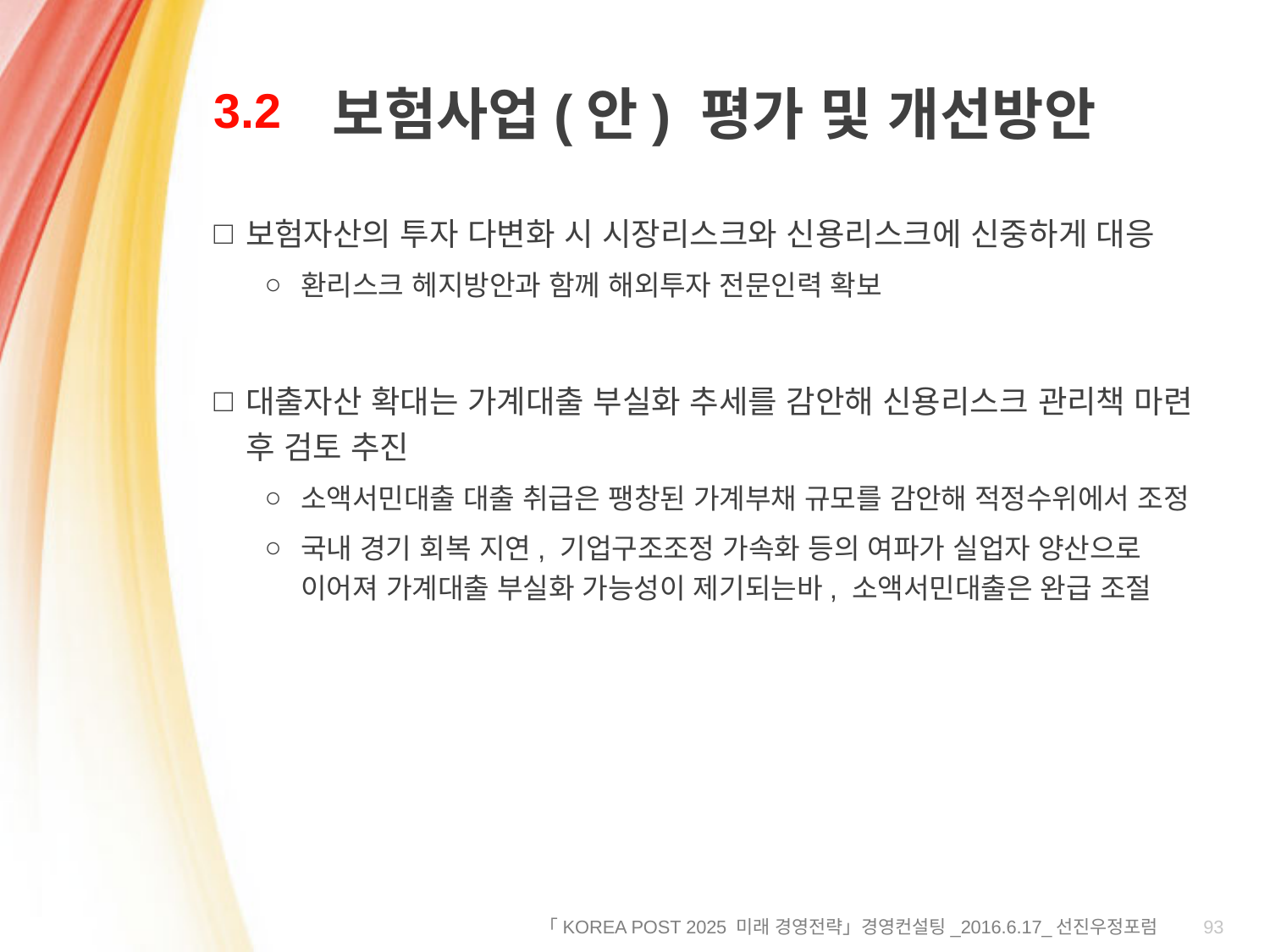

# 3.2
보험사업(안) 평가 및 개선방안
보험자산의 투자 다변화 시 시장리스크와 신용리스크에 신중하게 대응
환리스크 헤지방안과 함께 해외투자 전문인력 확보

대출자산 확대는 가계대출 부실화 추세를 감안해 신용리스크 관리책 마련 후 검토 추진
소액서민대출 대출 취급은 팽창된 가계부채 규모를 감안해 적정수위에서 조정
국내 경기 회복 지연, 기업구조조정 가속화 등의 여파가 실업자 양산으로 이어져 가계대출 부실화 가능성이 제기되는바, 소액서민대출은 완급 조절
93